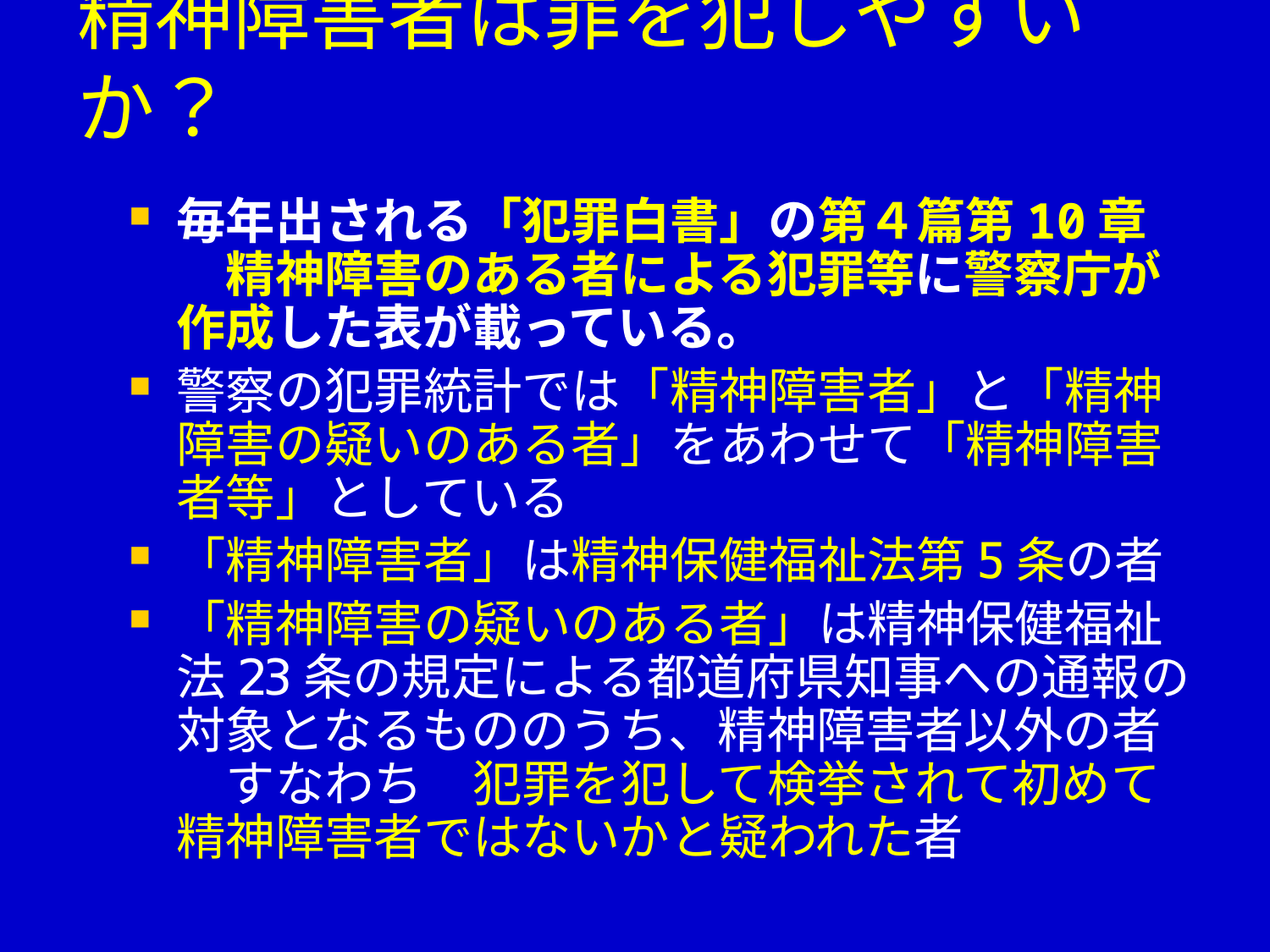

# 精神障害者は罪を犯しやすいか？
毎年出される「犯罪白書」の第４篇第10章　精神障害のある者による犯罪等に警察庁が作成した表が載っている。
警察の犯罪統計では「精神障害者」と「精神障害の疑いのある者」をあわせて「精神障害者等」としている
「精神障害者」は精神保健福祉法第5条の者
「精神障害の疑いのある者」は精神保健福祉法23条の規定による都道府県知事への通報の対象となるもののうち、精神障害者以外の者　すなわち　犯罪を犯して検挙されて初めて精神障害者ではないかと疑われた者